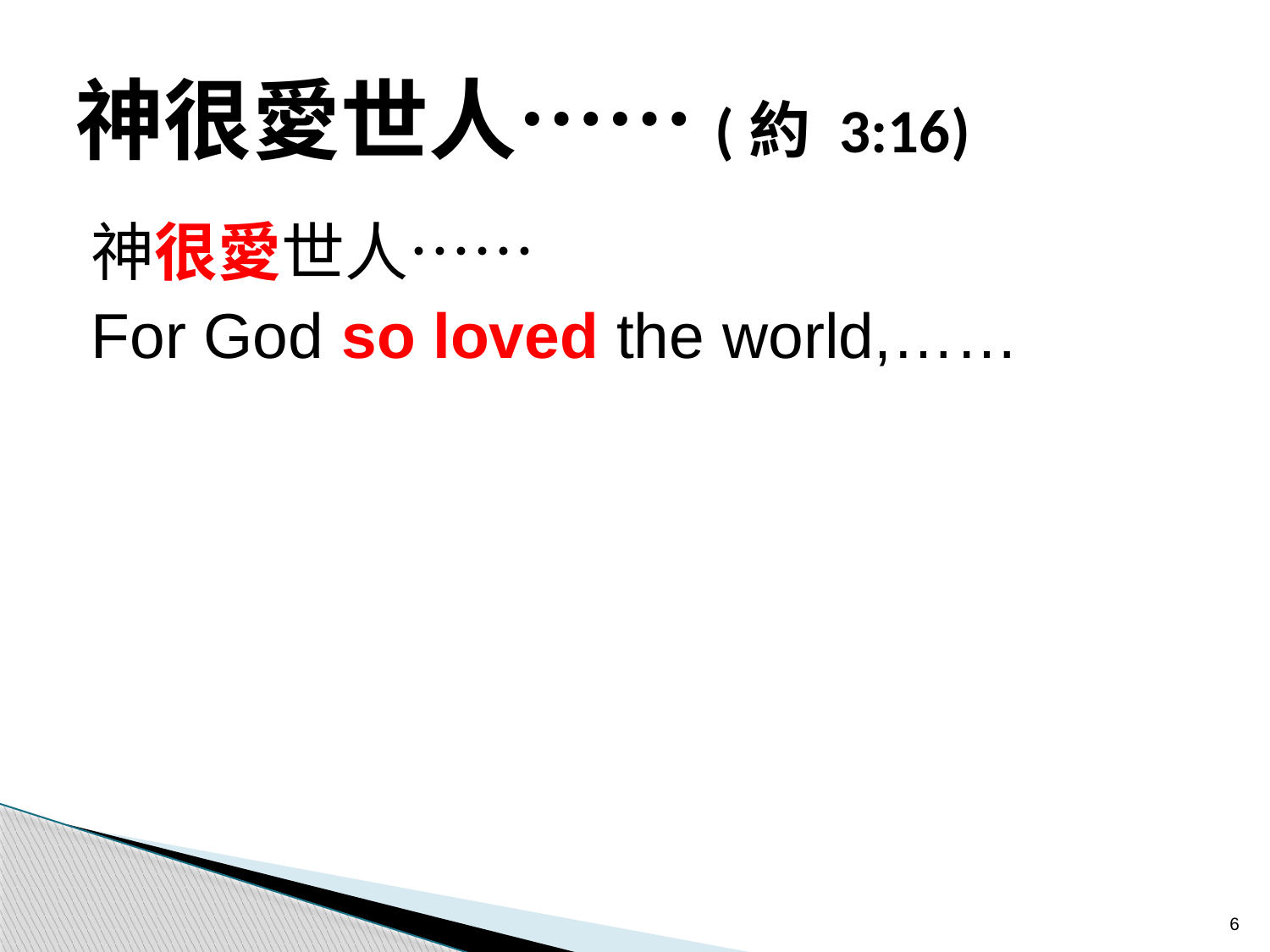

# 神很愛世人……(約 3:16)
神很愛世人……
For God so loved the world,……
6